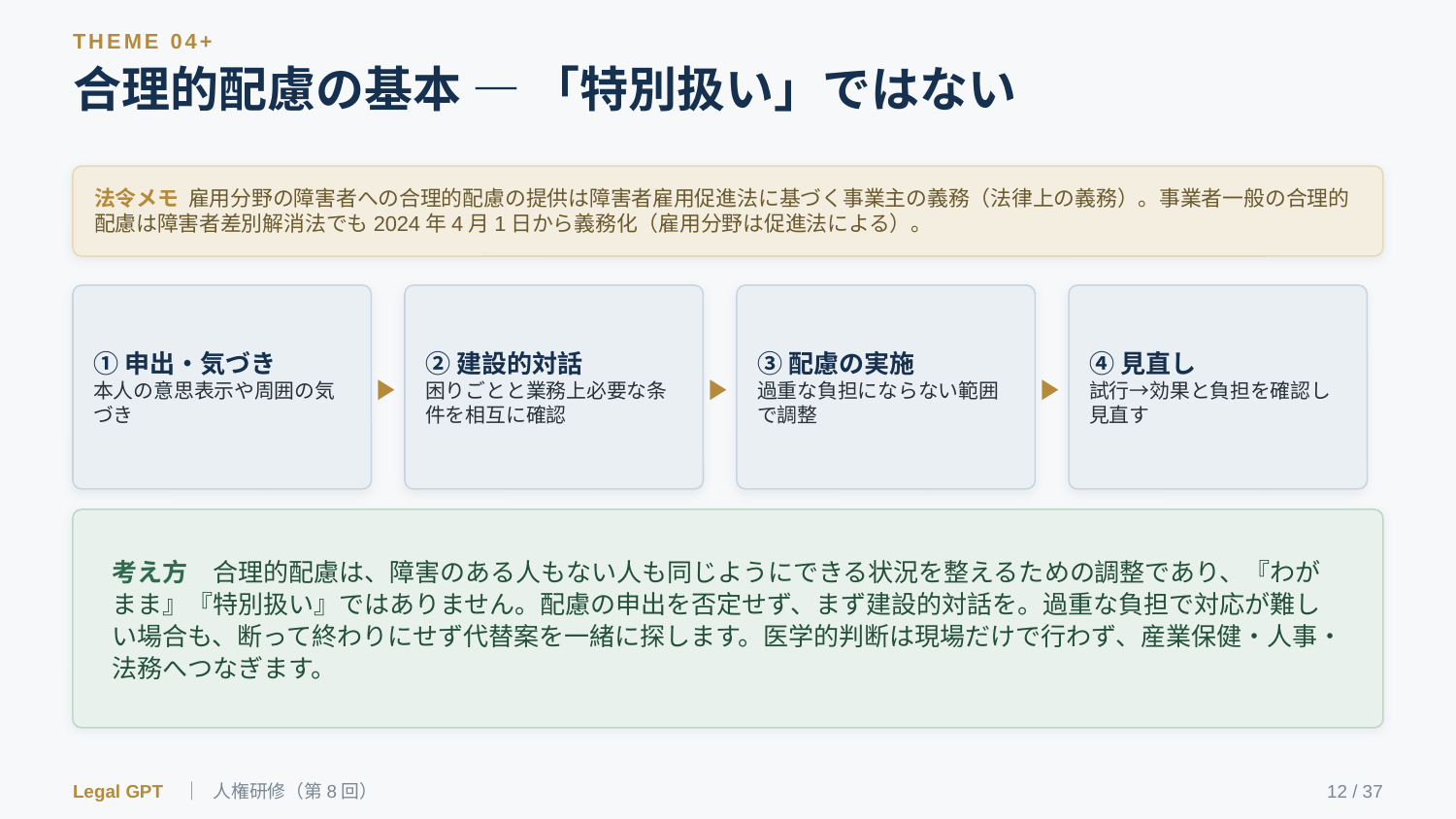

THEME 04+
合理的配慮の基本 ― 「特別扱い」ではない

法令メモ  雇用分野の障害者への合理的配慮の提供は障害者雇用促進法に基づく事業主の義務（法律上の義務）。事業者一般の合理的配慮は障害者差別解消法でも2024年4月1日から義務化（雇用分野は促進法による）。

①申出・気づき
本人の意思表示や周囲の気づき
▶

②建設的対話
困りごとと業務上必要な条件を相互に確認
▶

③配慮の実施
過重な負担にならない範囲で調整
▶

④見直し
試行→効果と負担を確認し見直す

考え方　合理的配慮は、障害のある人もない人も同じようにできる状況を整えるための調整であり、『わがまま』『特別扱い』ではありません。配慮の申出を否定せず、まず建設的対話を。過重な負担で対応が難しい場合も、断って終わりにせず代替案を一緒に探します。医学的判断は現場だけで行わず、産業保健・人事・法務へつなぎます。
Legal GPT   ｜   人権研修（第8回）
12 / 37